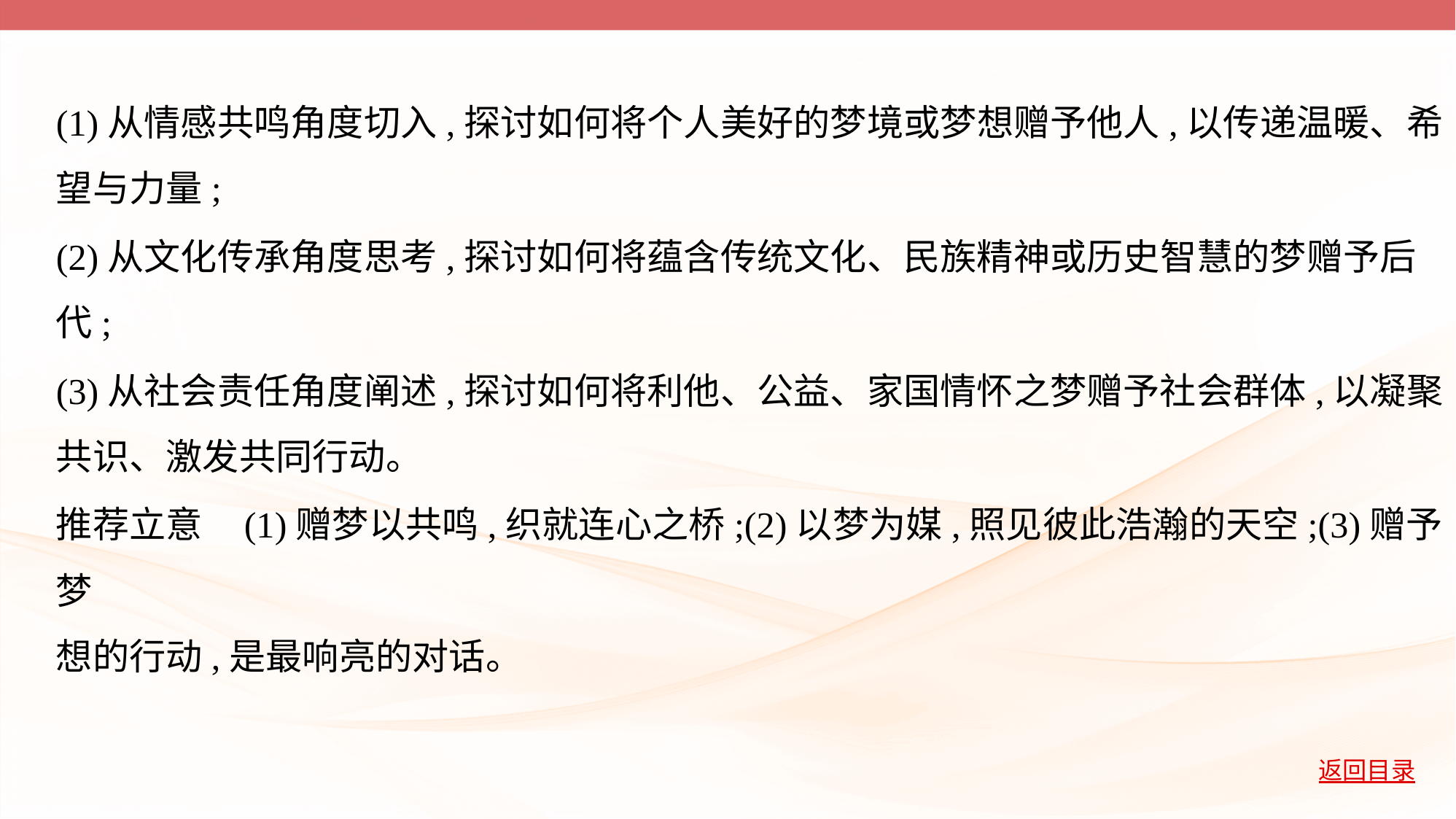

(1)从情感共鸣角度切入,探讨如何将个人美好的梦境或梦想赠予他人,以传递温暖、希
望与力量;
(2)从文化传承角度思考,探讨如何将蕴含传统文化、民族精神或历史智慧的梦赠予后
代;
(3)从社会责任角度阐述,探讨如何将利他、公益、家国情怀之梦赠予社会群体,以凝聚
共识、激发共同行动。
推荐立意    (1)赠梦以共鸣,织就连心之桥;(2)以梦为媒,照见彼此浩瀚的天空;(3)赠予梦
想的行动,是最响亮的对话。